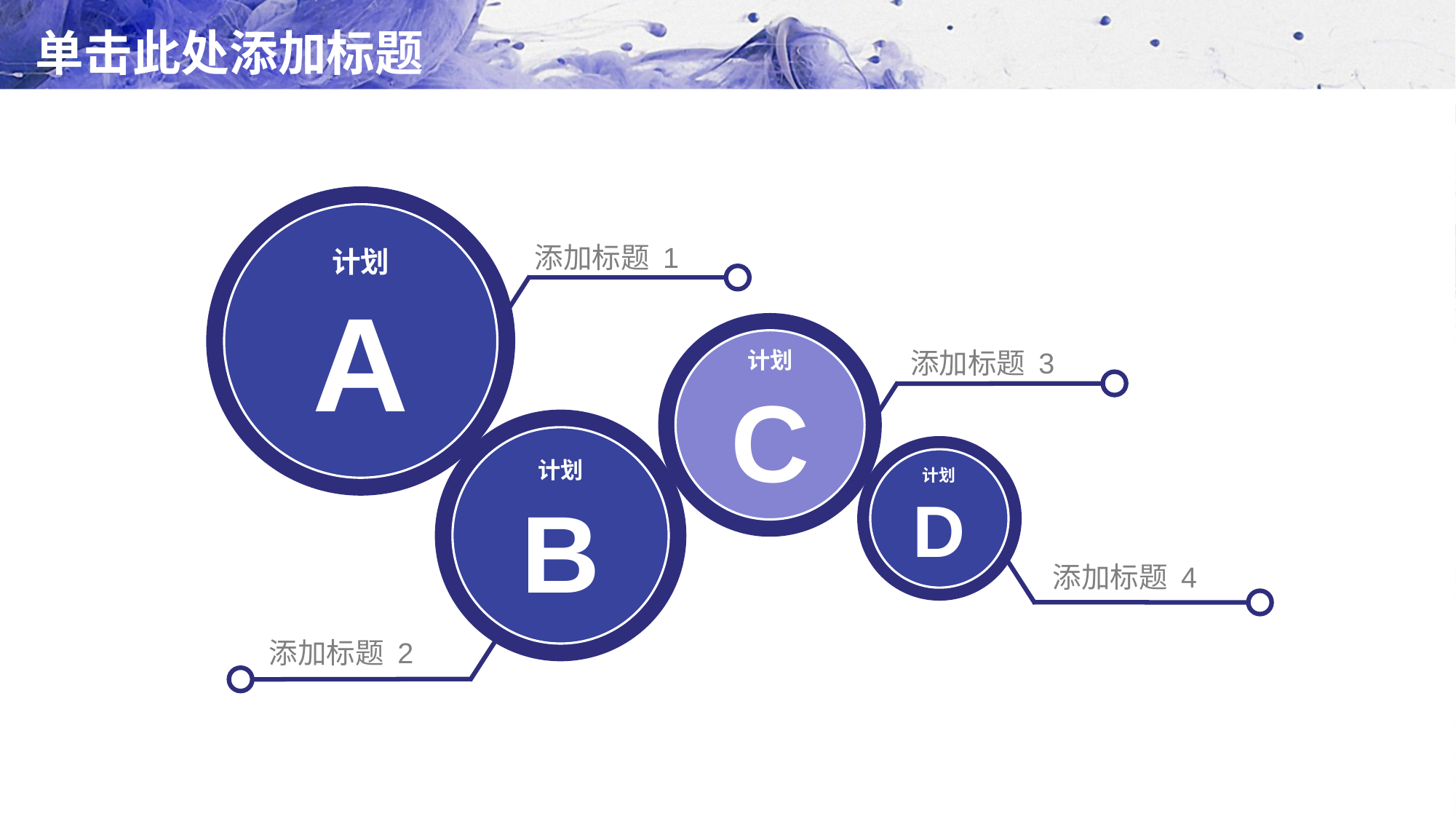

# 单击此处添加标题

计划
A
添加标题 1

计划
C
添加标题 3

计划
B

计划
D
添加标题 4

添加标题 2